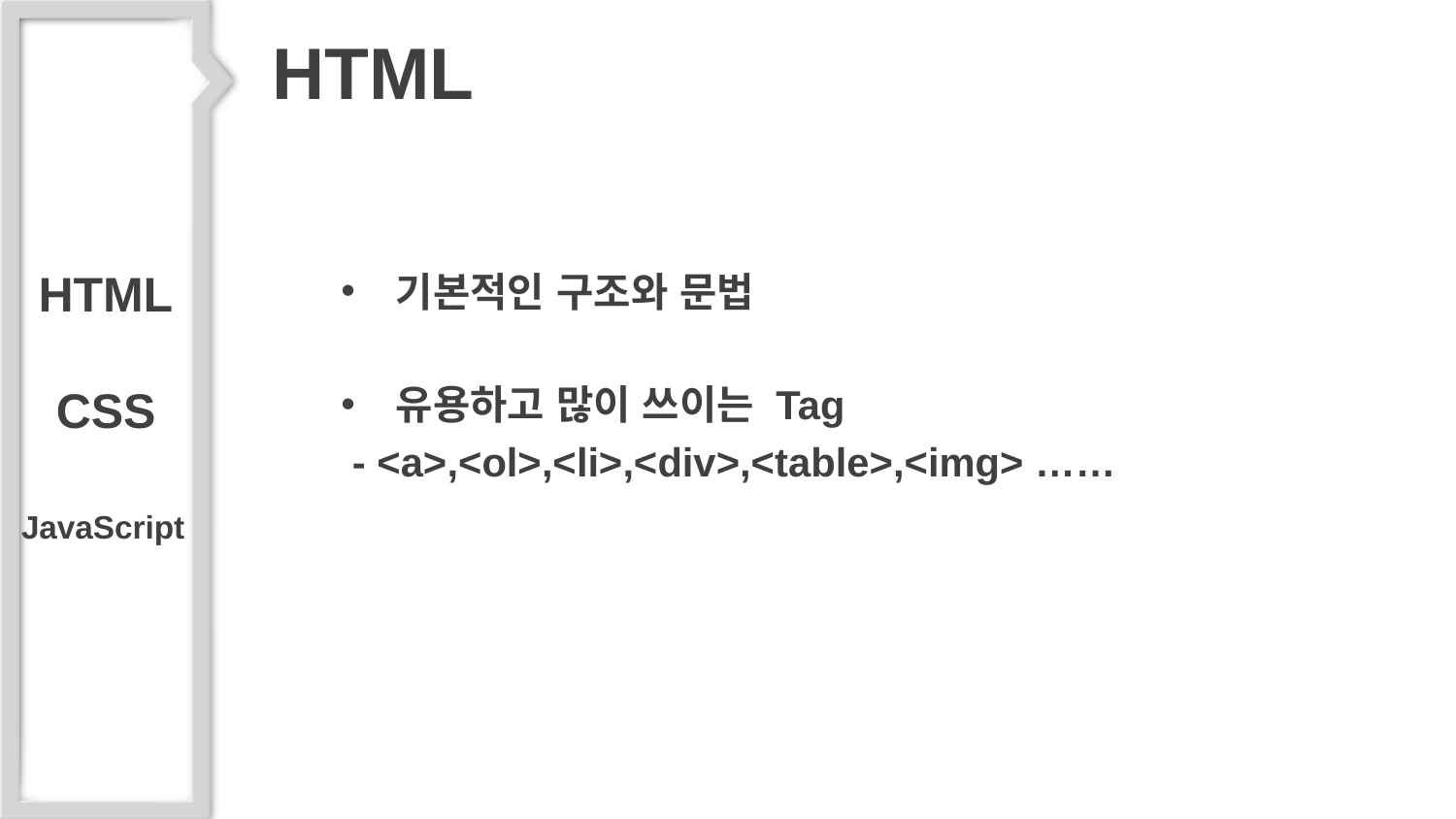

# HTML
HTML
기본적인 구조와 문법

유용하고 많이 쓰이는 Tag
 - <a>,<ol>,<li>,<div>,<table>,<img> ……

CSS
JavaScript